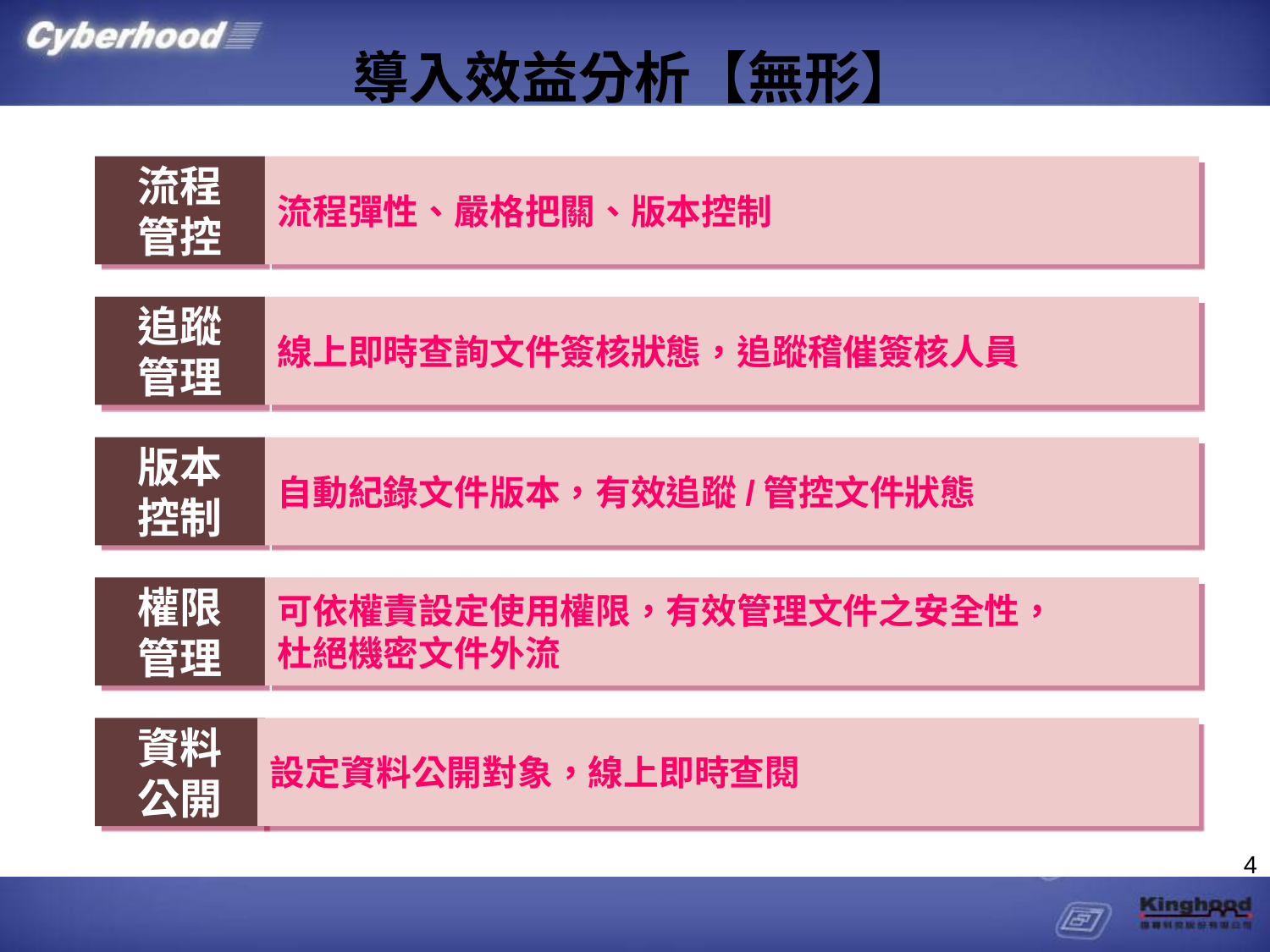

導入效益分析【無形】
流程
管控
流程彈性、嚴格把關、版本控制
追蹤
管理
線上即時查詢文件簽核狀態，追蹤稽催簽核人員
版本
控制
自動紀錄文件版本，有效追蹤/管控文件狀態
權限
管理
可依權責設定使用權限，有效管理文件之安全性，
杜絕機密文件外流
資料
公開
設定資料公開對象，線上即時查閱
4